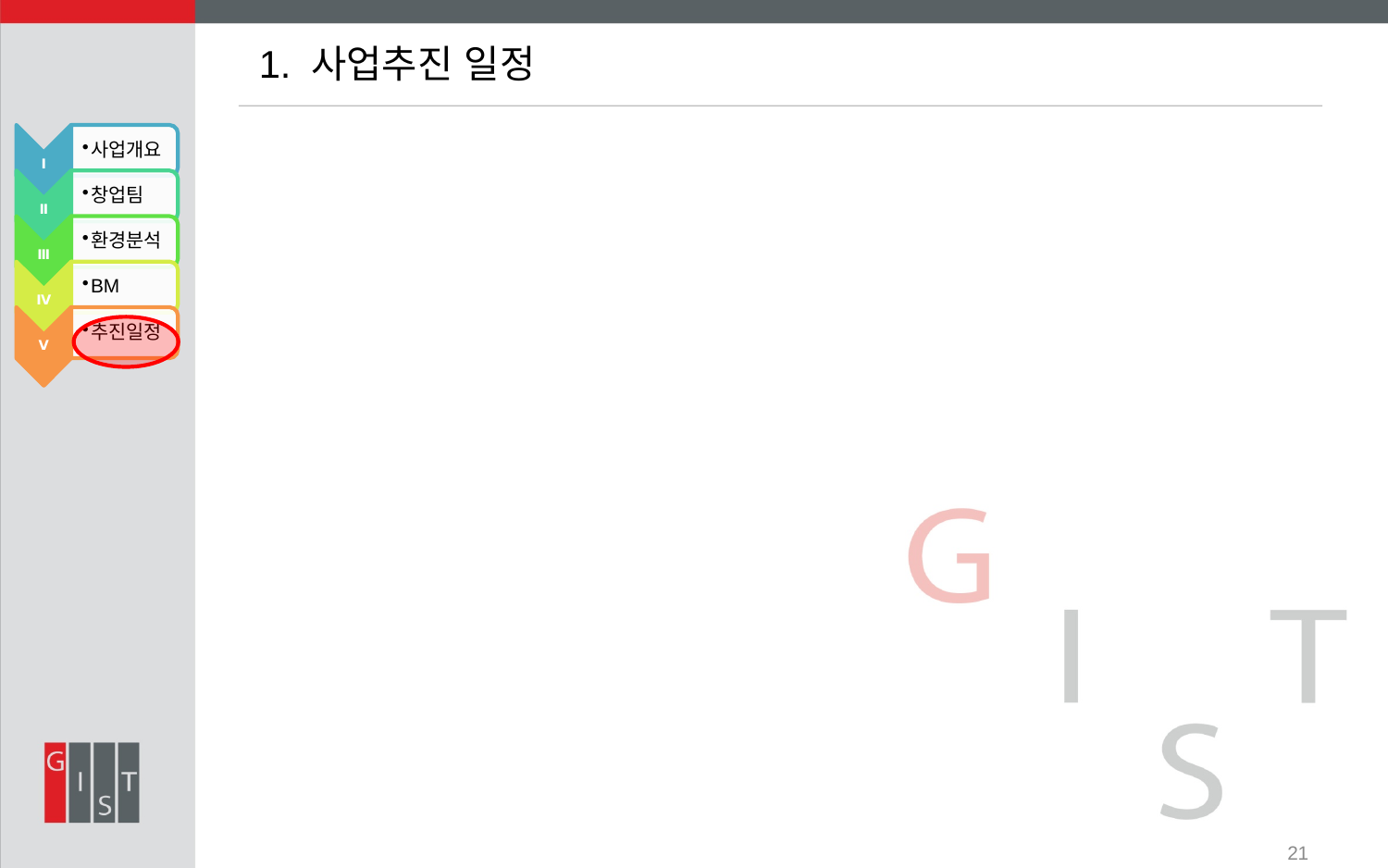

1. 사업추진 일정

Ⅰ
사업개요
Ⅱ
창업팀
Ⅲ
환경분석
Ⅳ
BM
Ⅴ
추진일정

21